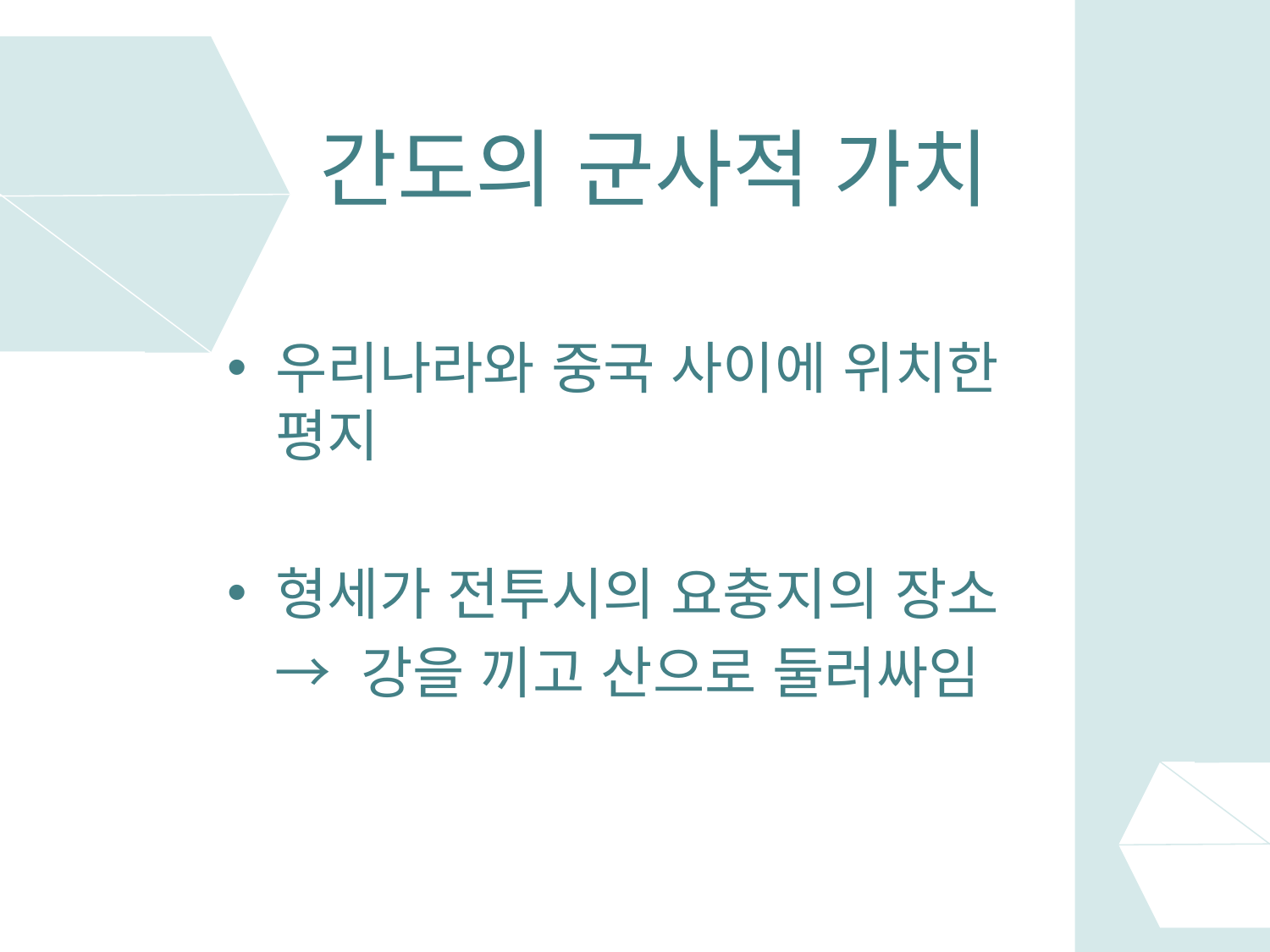

# 간도의 군사적 가치
우리나라와 중국 사이에 위치한 평지

형세가 전투시의 요충지의 장소
   → 강을 끼고 산으로 둘러싸임